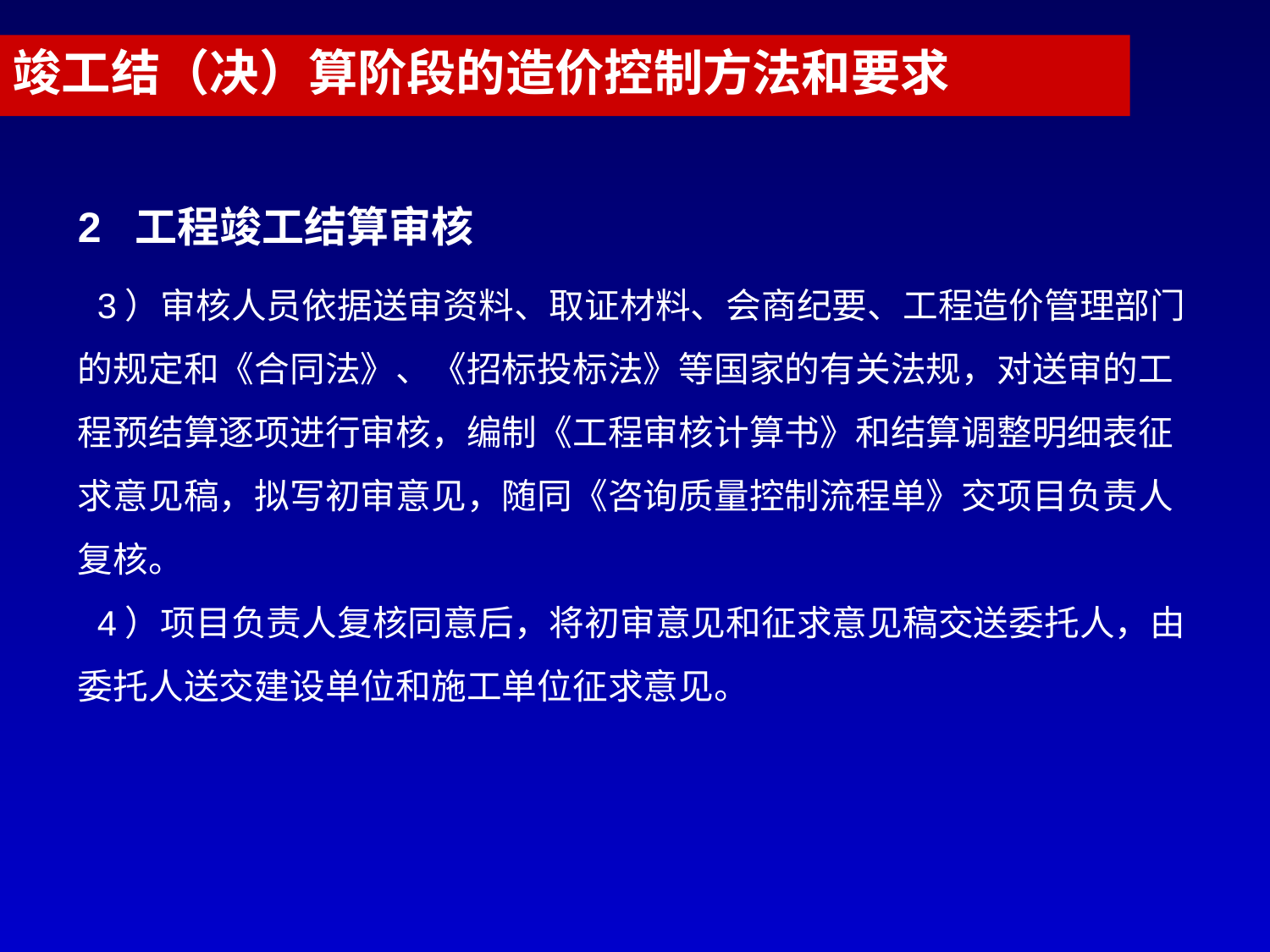

竣工结（决）算阶段的造价控制方法和要求
# 2  工程竣工结算审核
  3）审核人员依据送审资料、取证材料、会商纪要、工程造价管理部门的规定和《合同法》、《招标投标法》等国家的有关法规，对送审的工程预结算逐项进行审核，编制《工程审核计算书》和结算调整明细表征求意见稿，拟写初审意见，随同《咨询质量控制流程单》交项目负责人复核。
  4）项目负责人复核同意后，将初审意见和征求意见稿交送委托人，由委托人送交建设单位和施工单位征求意见。

133